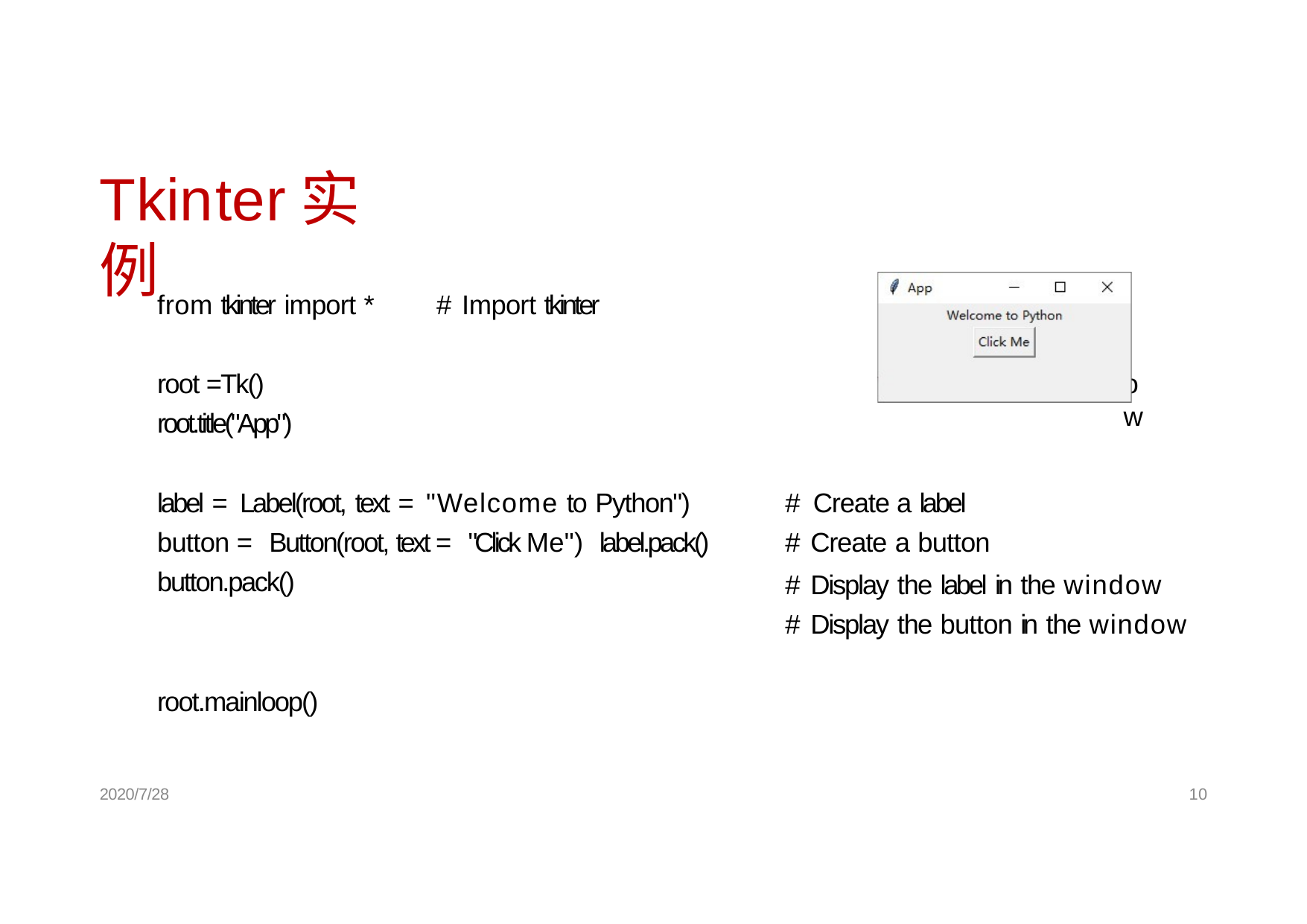

# Tkinter实例

from tkinter import *
# Import tkinter
root =Tk()  root.title("App")
ow
# Create a root wind
label = Label(root, text = "Welcome to Python")  button = Button(root, text = "Click Me")  label.pack()
button.pack()
# Create a label  # Create a button
# Display the label in the window  # Display the button in the window
root.mainloop()
2020/7/28
10